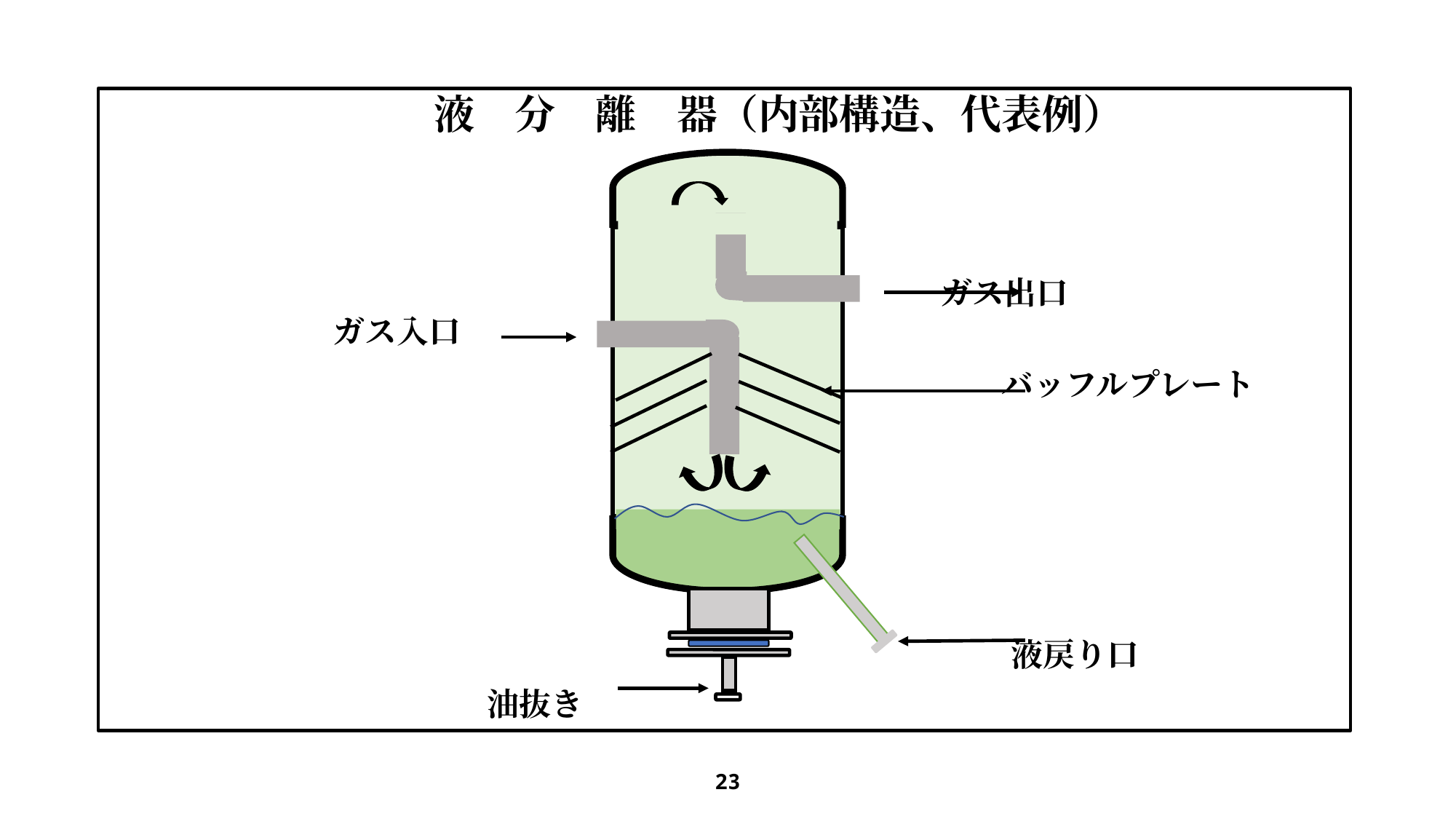

液　分　離　器（内部構造、代表例）

                                                　　　　　　　　ガス出口
　　　　　　　ガス入口
　　　　　　　　　　　　　　　　　　　　　　バッフルプレート

　　　　　　　　　　　　　　　　　　　　　　　　　　　　　　　液戻り口
　　　　　　　　　　　　　油抜き

23